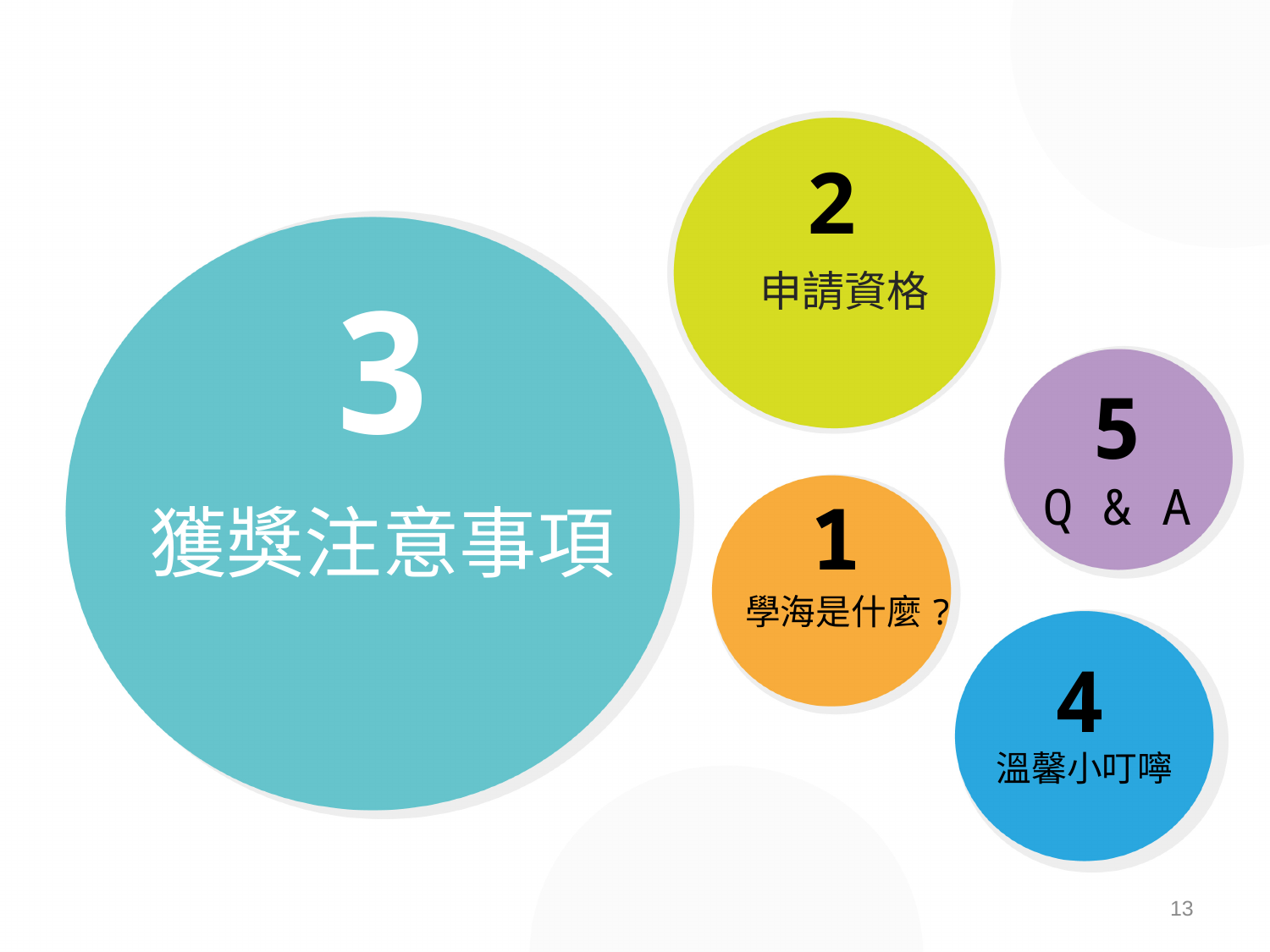

2
申請資格
3
5
Q & A
# 獲獎注意事項
1
學海是什麼?
4
溫馨小叮嚀
13